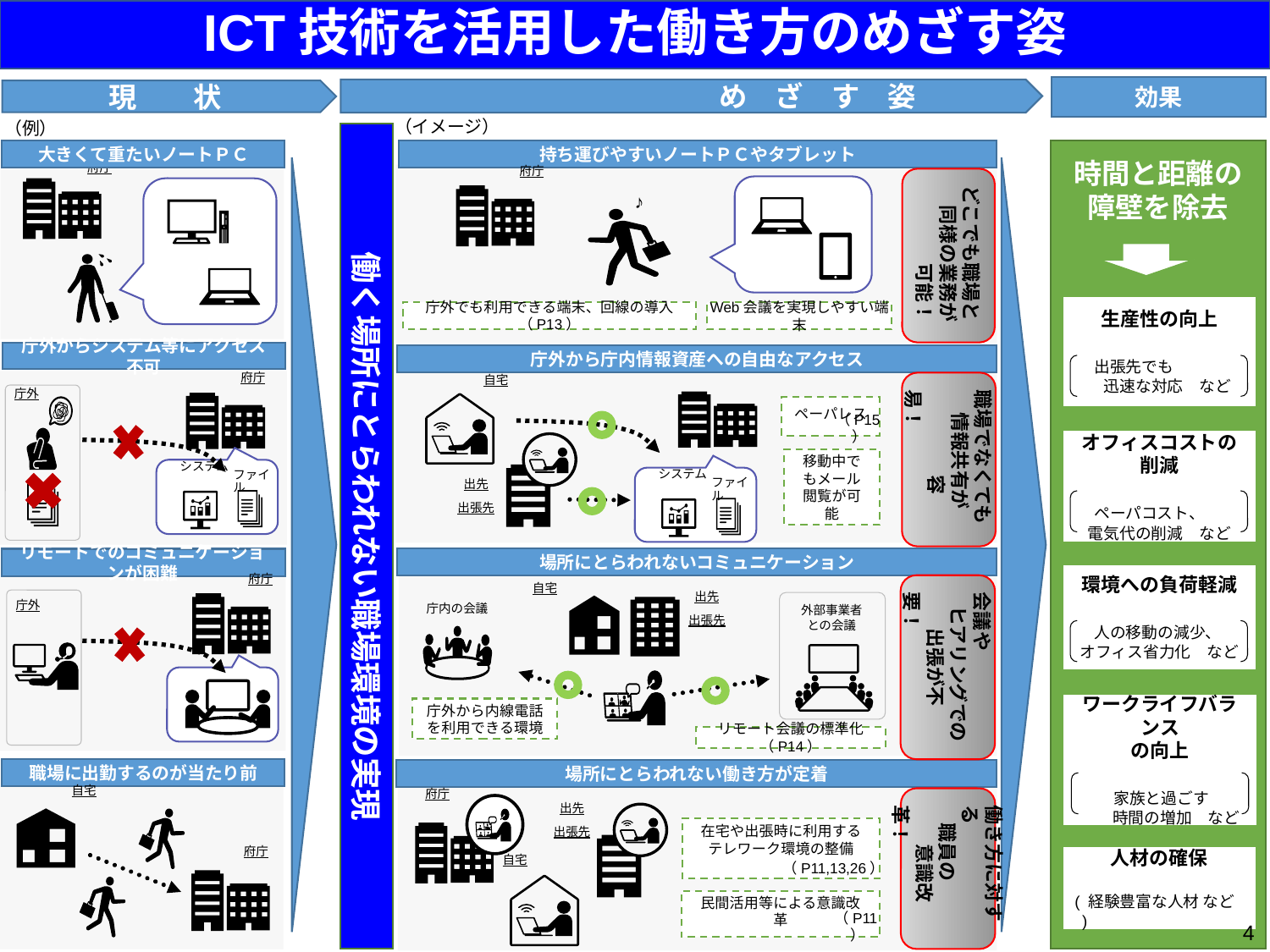

# ICT技術を活用した働き方のめざす姿
効果
　　　　　　　　　　　　　め　ざ　す　姿
現　　状
（イメージ）
（例）
働く場所にとらわれない職場環境の実現
持ち運びやすいノートＰＣやタブレット
時間と距離の
障壁を除去

大きくて重たいノートＰＣ
府庁
府庁

どこでも職場と
　同様の業務が
　　　　可能！

♪

生産性の向上

　出張先でも
　迅速な対応　など
庁外でも利用できる端末、回線の導入（P13）
Web会議を実現しやすい端末
庁外からシステム等にアクセス不可
庁外から庁内情報資産への自由なアクセス

府庁
自宅

職場でなくても
    情報共有が
     　　　容易！
庁外

ペーパレス

（P15）

オフィスコストの削減

　ペーパコスト、
電気代の削減　など

移動中でもメール閲覧が可能
システム
ファイル

出先
出張先
システム
ファイル

場所にとらわれないコミュニケーション
リモートでのコミュニケーションが困難
環境への負荷軽減

　人の移動の減少、
オフィス省力化　など
府庁
出先
出張先
会議や
  ヒアリングでの
       出張が不要！

自宅

庁外

庁内の会議

外部事業者
との会議

ワークライフバランス
の向上

　　家族と過ごす
　　時間の増加　など
庁外から内線電話を利用できる環境
リモート会議の標準化（P14）
職場に出勤するのが当たり前
場所にとらわれない働き方が定着

自宅

府庁
出先
出張先

働き方に対する
   職員の
　　意識改革！

在宅や出張時に利用する
テレワーク環境の整備

府庁
人材の確保

( 経験豊富な人材 など )
自宅
（P11,13,26）

民間活用等による意識改革
4
（P11）